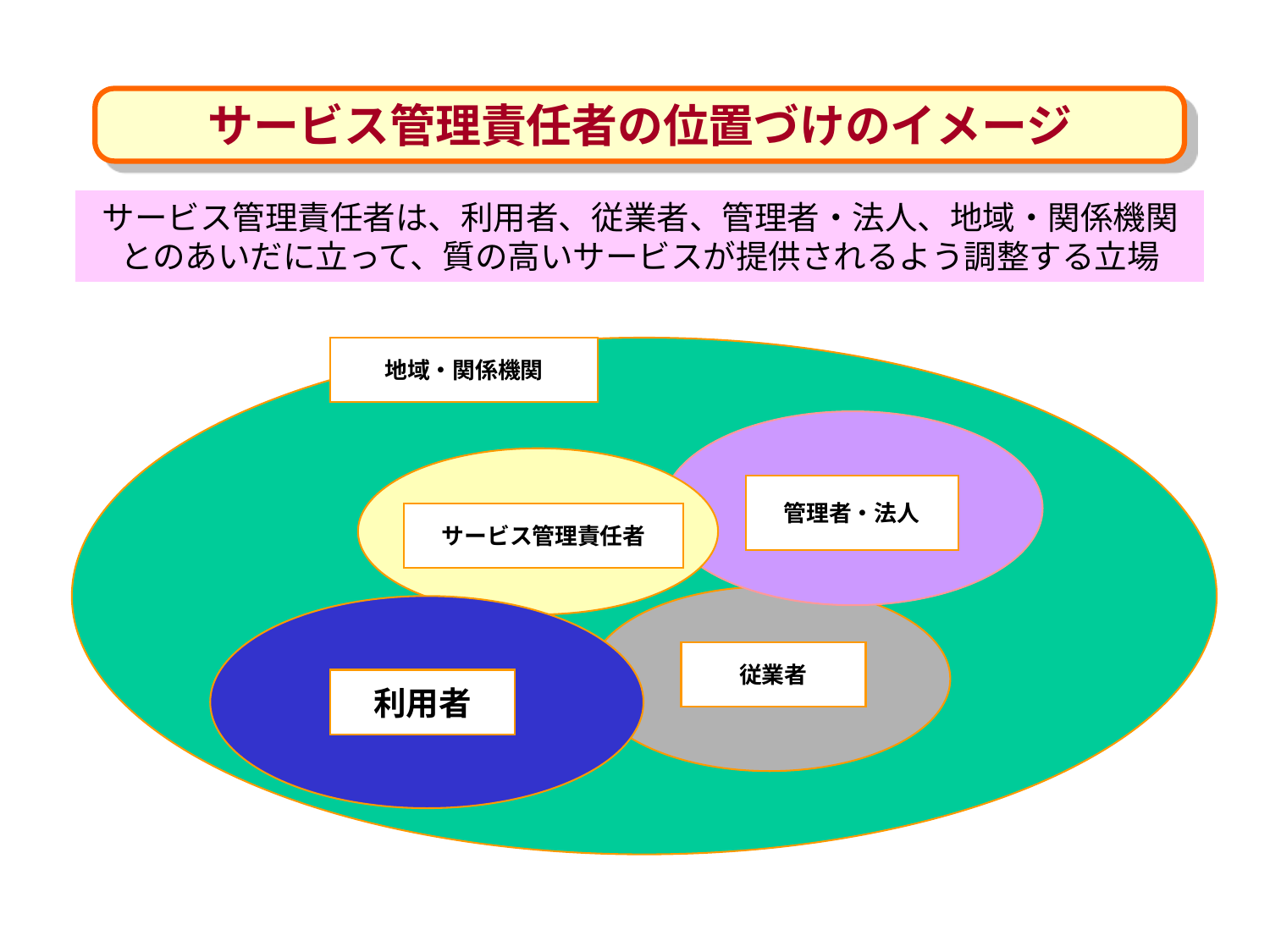

サービス管理責任者の位置づけのイメージ
サービス管理責任者は、利用者、従業者、管理者・法人、地域・関係機関
とのあいだに立って、質の高いサービスが提供されるよう調整する立場

地域・関係機関

管理者・法人
サービス管理責任者

従業者
利用者